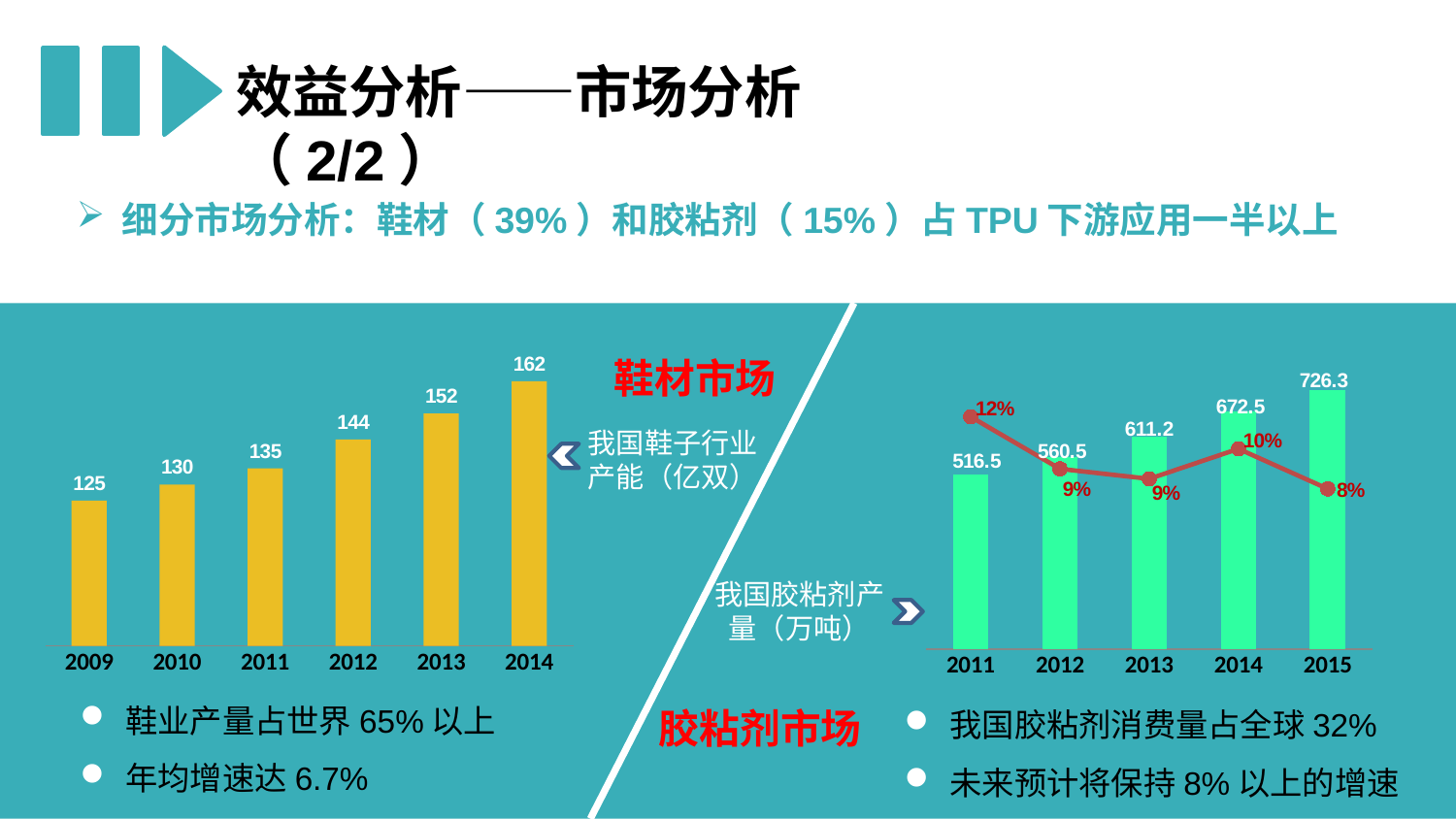

效益分析——市场分析（2/2）

细分市场分析：鞋材（39%）和胶粘剂（15%）占TPU下游应用一半以上

### Chart

| Category | 产能（亿双） |
|---|---|
| 2009 | 125.0 |
| 2010 | 130.0 |
| 2011 | 135.0 |
| 2012 | 144.0 |
| 2013 | 152.0 |
| 2014 | 162.0 |
鞋材市场

### Chart

| Category | 产量（万吨） | 增长率 |
|---|---|---|
| 2011 | 516.5 | 0.116 |
| 2012 | 560.5 | 0.09 |
| 2013 | 611.2 | 0.085 |
| 2014 | 672.5 | 0.1 |
| 2015 | 726.3 | 0.08 |
我国鞋子行业产能（亿双）

我国胶粘剂产量（万吨）

鞋业产量占世界65%以上
年均增速达6.7%
我国胶粘剂消费量占全球32%
未来预计将保持8%以上的增速
胶粘剂市场